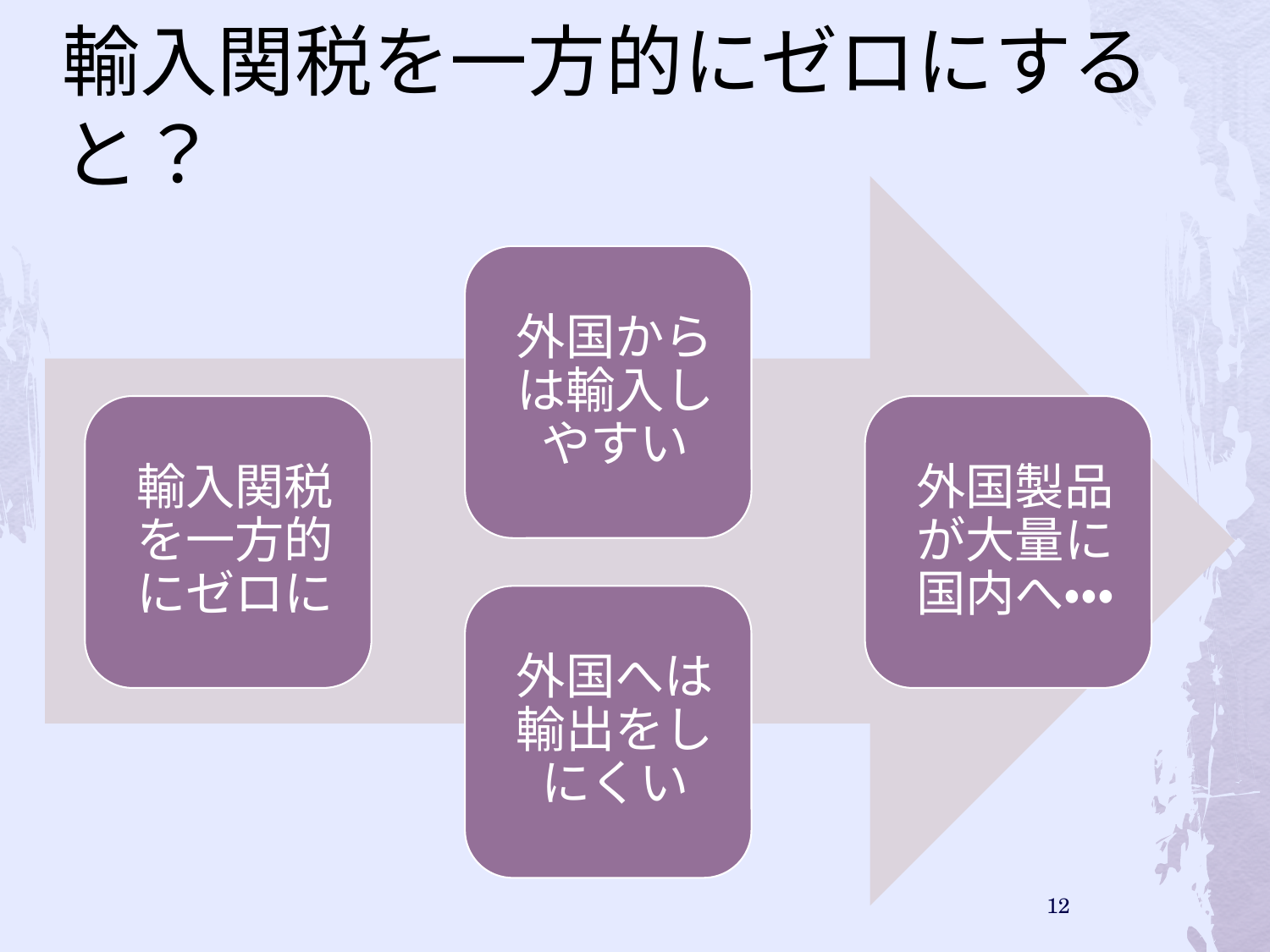

# 輸入関税を一方的にゼロにすると？
輸入関税を一方的にゼロに
外国からは輸入しやすい
外国へは輸出をしにくい
外国製品が大量に国内へ・・・
12